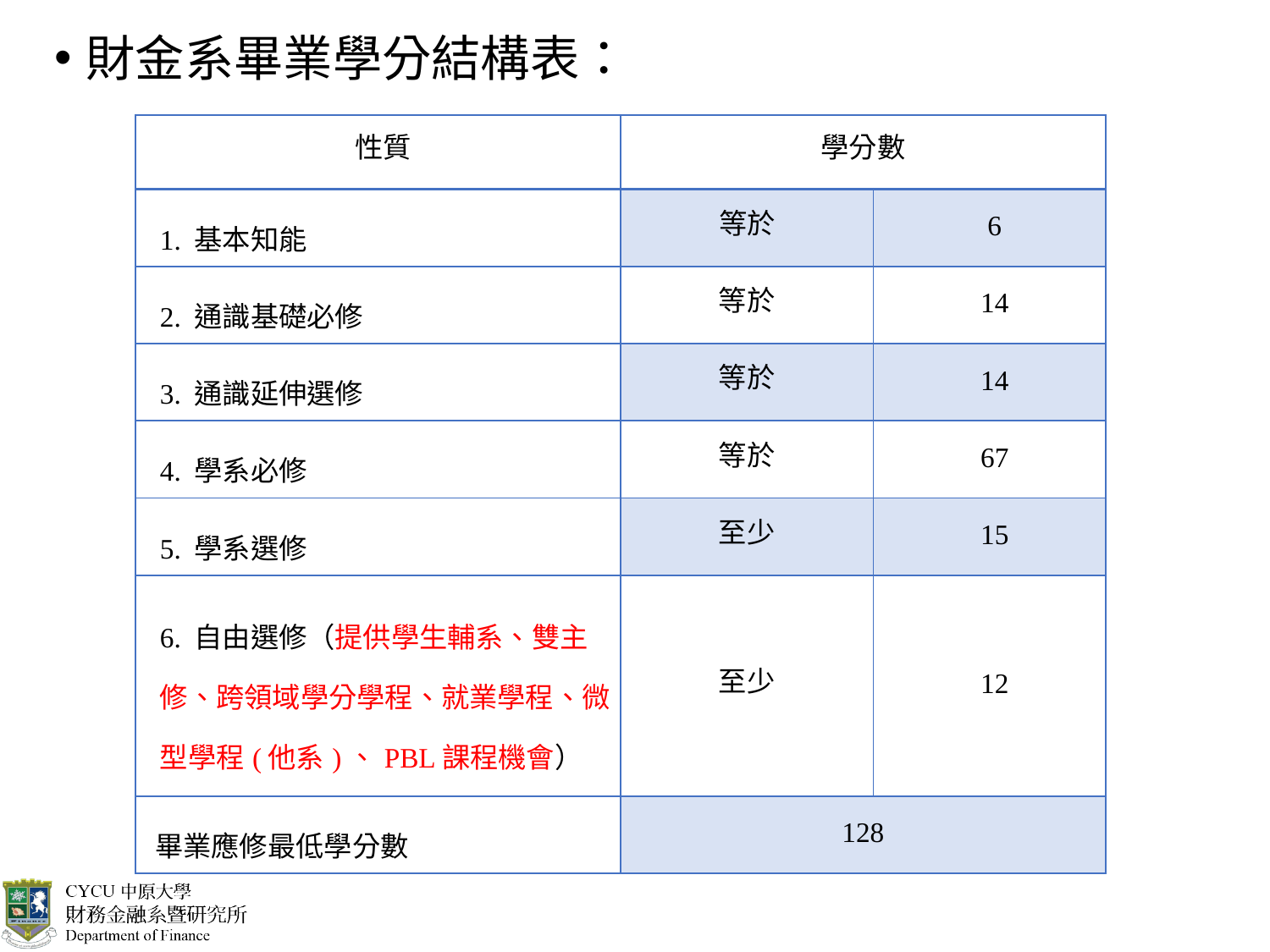

財金系畢業學分結構表：
| 性質 | 學分數 |  |
| --- | --- | --- |
| 1. 基本知能 | 等於 | 6 |
| 2. 通識基礎必修 | 等於 | 14 |
| 3. 通識延伸選修 | 等於 | 14 |
| 4. 學系必修 | 等於 | 67 |
| 5. 學系選修 | 至少 | 15 |
| 6. 自由選修（提供學生輔系、雙主修、跨領域學分學程、就業學程、微型學程(他系)、PBL課程機會） | 至少 | 12 |
| 畢業應修最低學分數 | 128 |  |